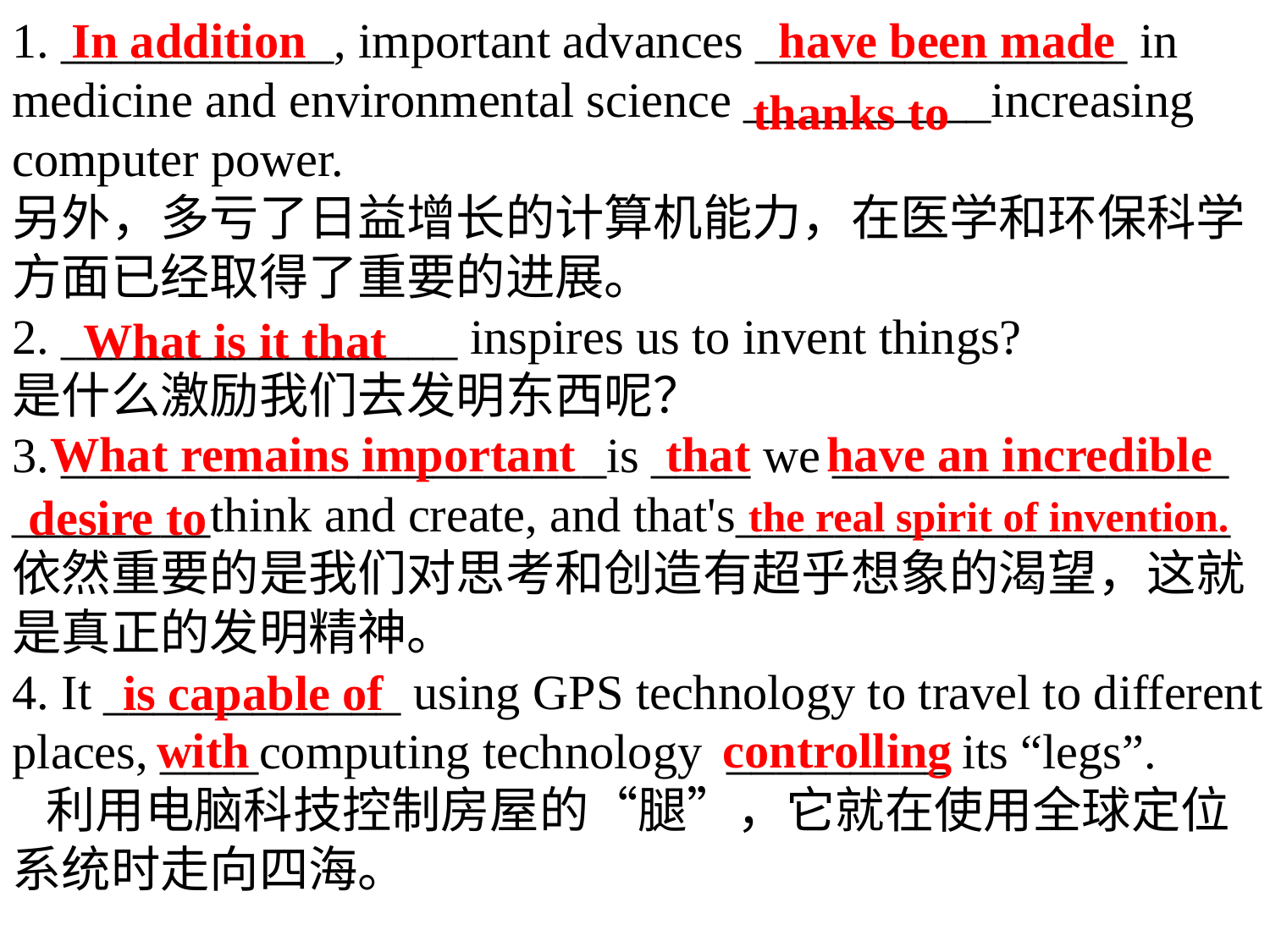

In addition
have been made
1. ___________, important advances _______________ in medicine and environmental science __________increasing computer power.
另外，多亏了日益增长的计算机能力，在医学和环保科学方面已经取得了重要的进展。
2. ________________ inspires us to invent things?
是什么激励我们去发明东西呢？
3. ______________________is ____ we ________________ ________think and create, and that's____________________
依然重要的是我们对思考和创造有超乎想象的渴望，这就是真正的发明精神。
4. It ____________ using GPS technology to travel to different places, ____computing technology  _________ its “legs”.
  利用电脑科技控制房屋的“腿”，它就在使用全球定位系统时走向四海。
thanks to
What is it that
What remains important
that
have an incredible
desire to
the real spirit of invention.
 is capable of
 with
 controlling